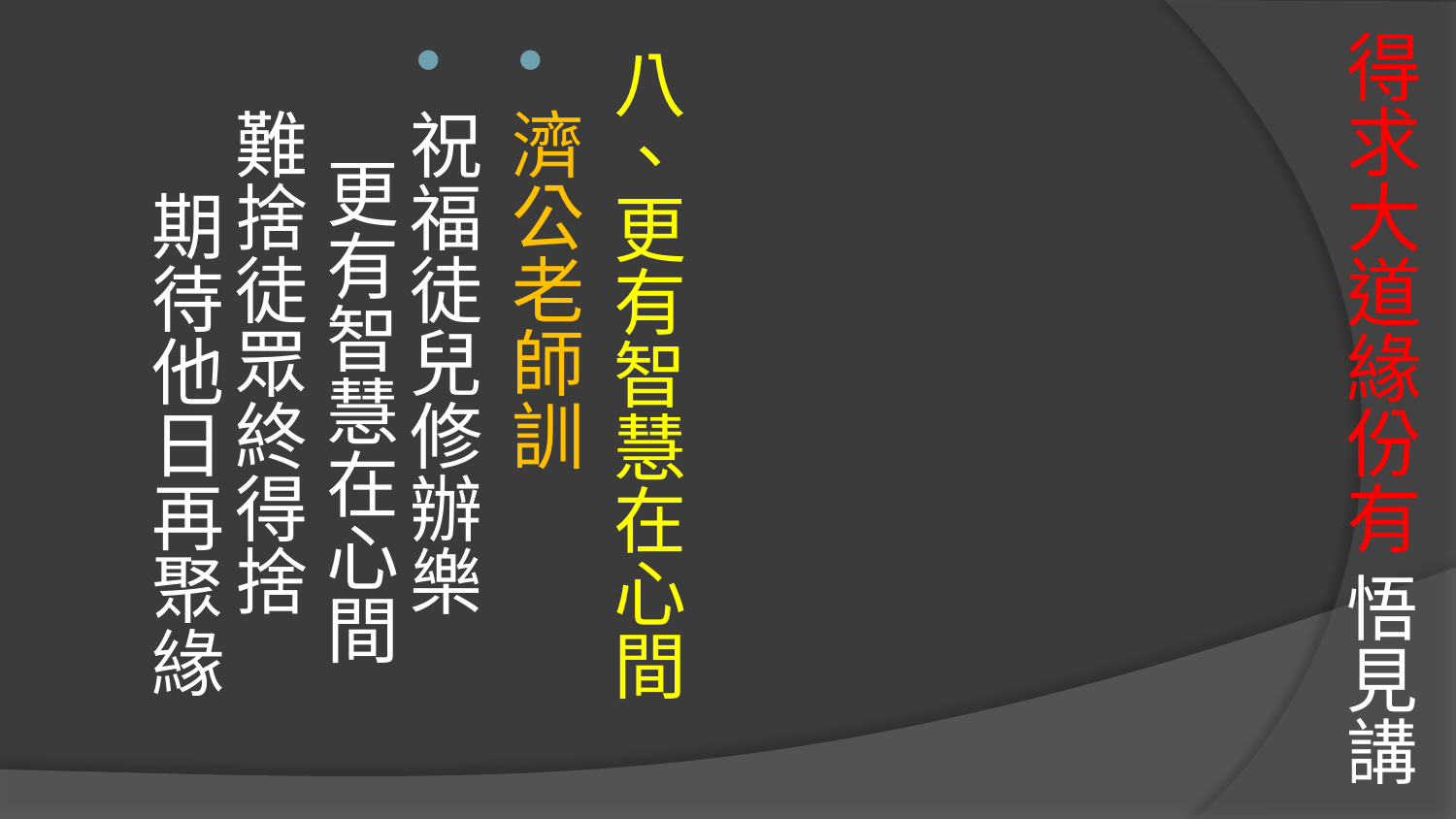

# 得求大道緣份有 悟見講
八、更有智慧在心間
濟公老師訓
祝福徒兒修辦樂              更有智慧在心間
難捨徒眾終得捨                期待他日再聚緣